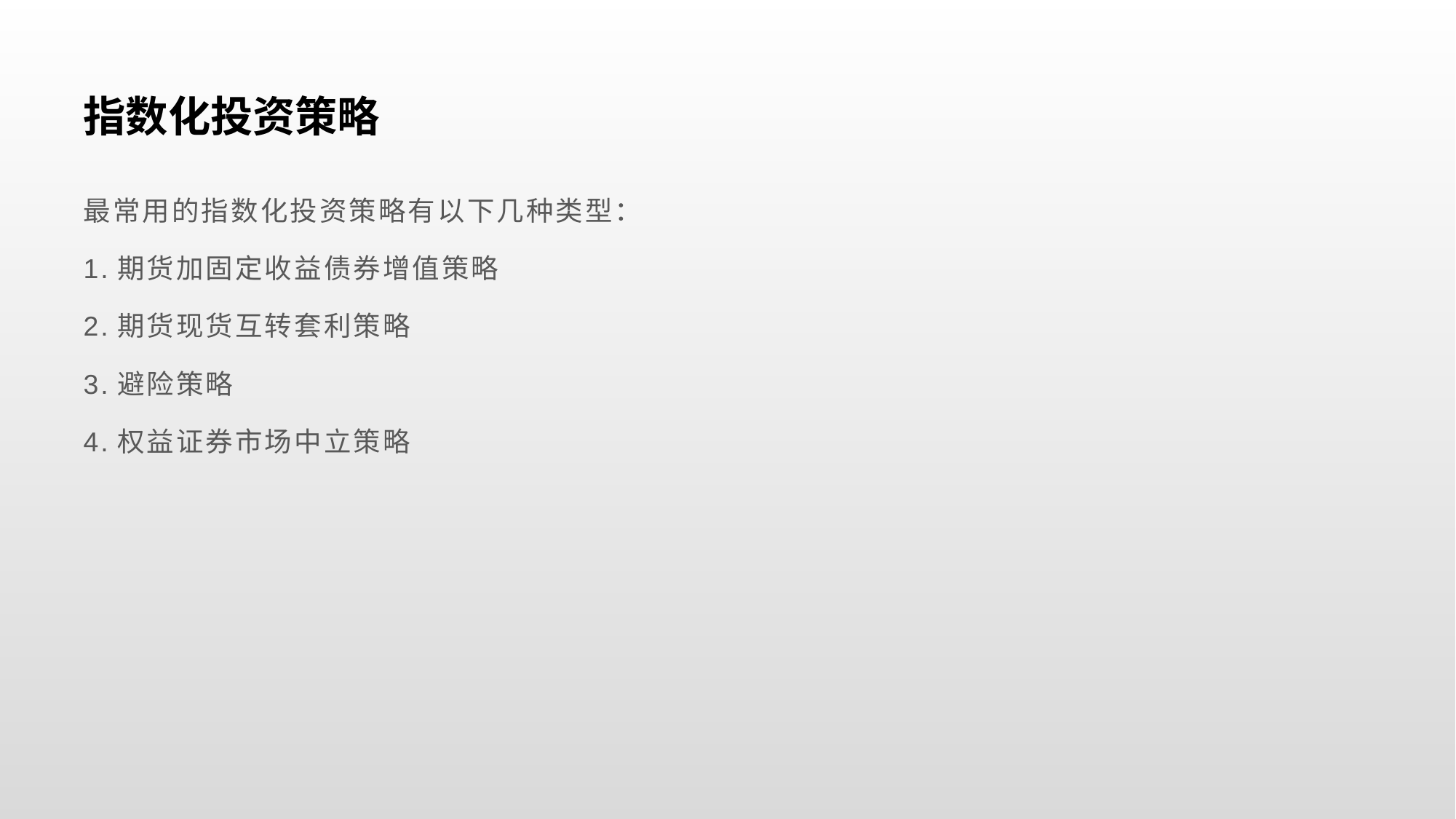

# 指数化投资策略
最常用的指数化投资策略有以下几种类型：
1.期货加固定收益债券增值策略
2.期货现货互转套利策略
3.避险策略
4.权益证券市场中立策略